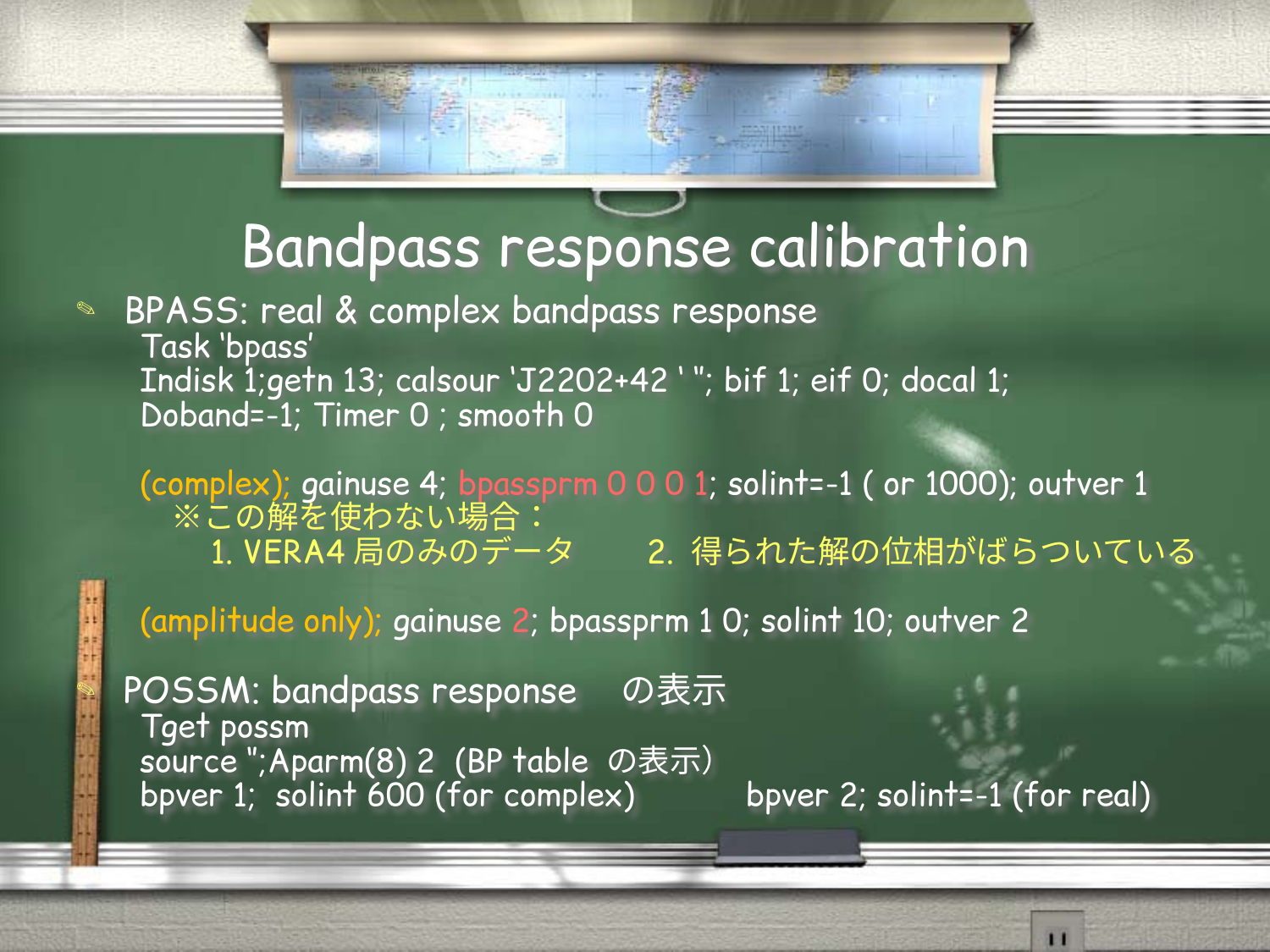

# Bandpass response calibration
BPASS: real & complex bandpass response
Task ‘bpass’
Indisk 1;getn 13; calsour ‘J2202+42 ‘ ‘’; bif 1; eif 0; docal 1;
Doband=-1; Timer 0 ; smooth 0

(complex); gainuse 4; bpassprm 0 0 0 1; solint=-1 ( or 1000); outver 1
　※この解を使わない場合：
　　1. VERA4局のみのデータ　　2. 得られた解の位相がばらついている

(amplitude only); gainuse 2; bpassprm 1 0; solint 10; outver 2

POSSM: bandpass response　の表示
Tget possm
source ‘’;Aparm(8) 2  (BP table の表示）
bpver 1;  solint 600 (for complex)　　　bpver 2; solint=-1 (for real)